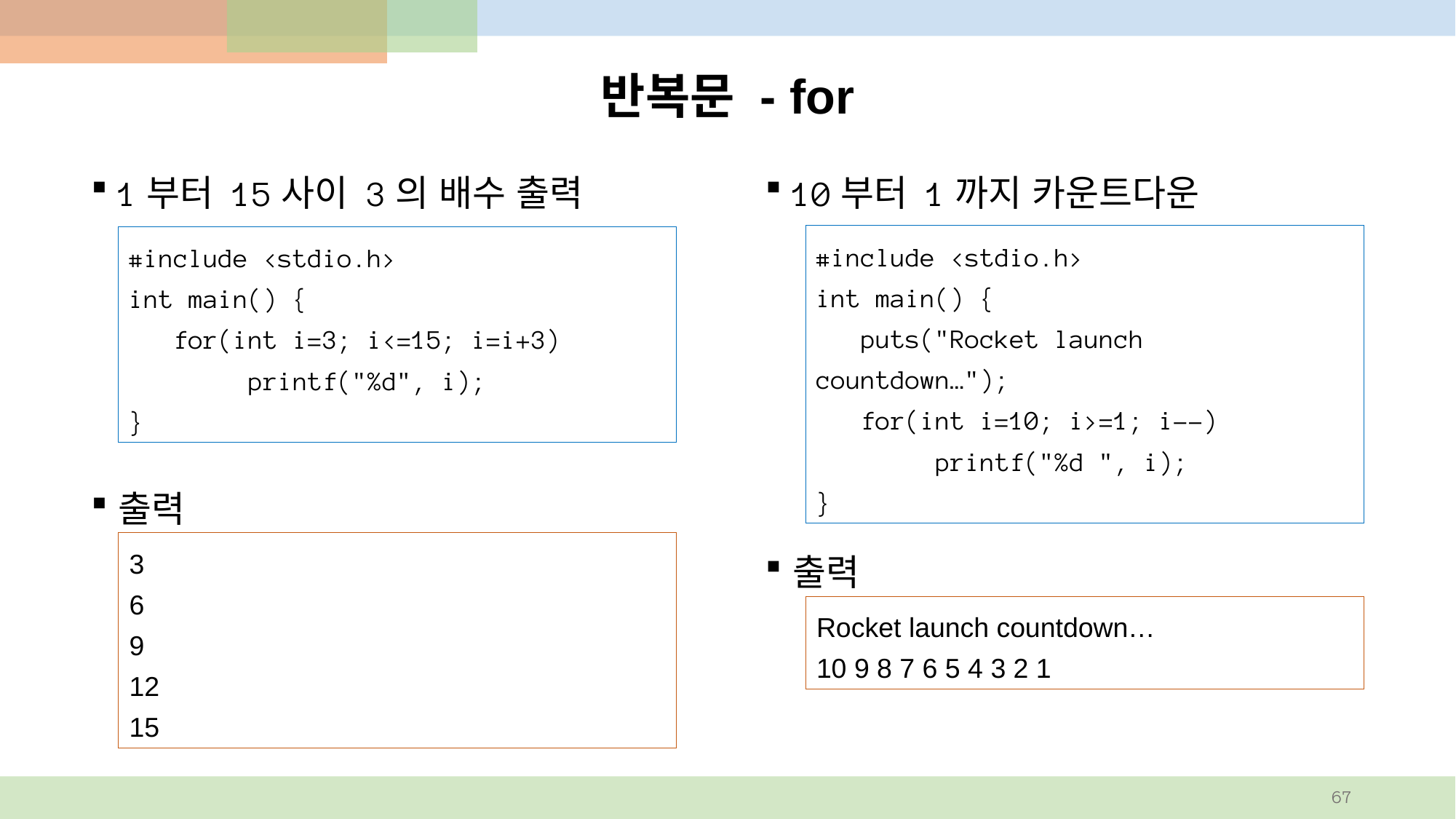

# 반복문 - for
10부터 1까지 카운트다운

출력
1부터 15사이 3의 배수 출력

출력
#include <stdio.h>
int main() {
   puts("Rocket launch countdown…");
   for(int i=10; i>=1; i--)
        printf("%d ", i);
}
#include <stdio.h>
int main() {
   for(int i=3; i<=15; i=i+3)
        printf("%d", i);
}
3
6
9
12
15
Rocket launch countdown…
10 9 8 7 6 5 4 3 2 1
67